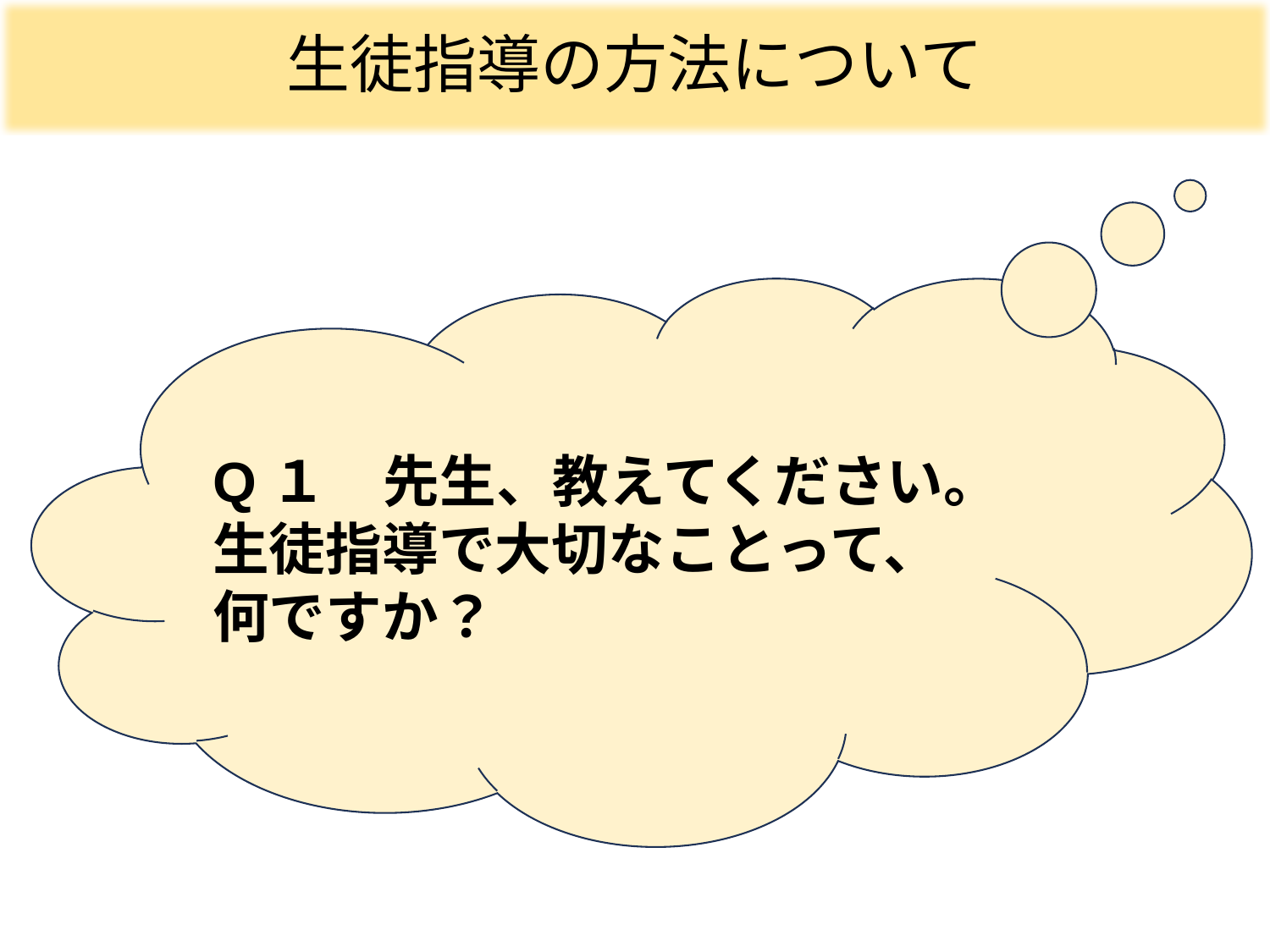

生徒指導の方法について

Q１　先生、教えてください。
生徒指導で大切なことって、
何ですか？